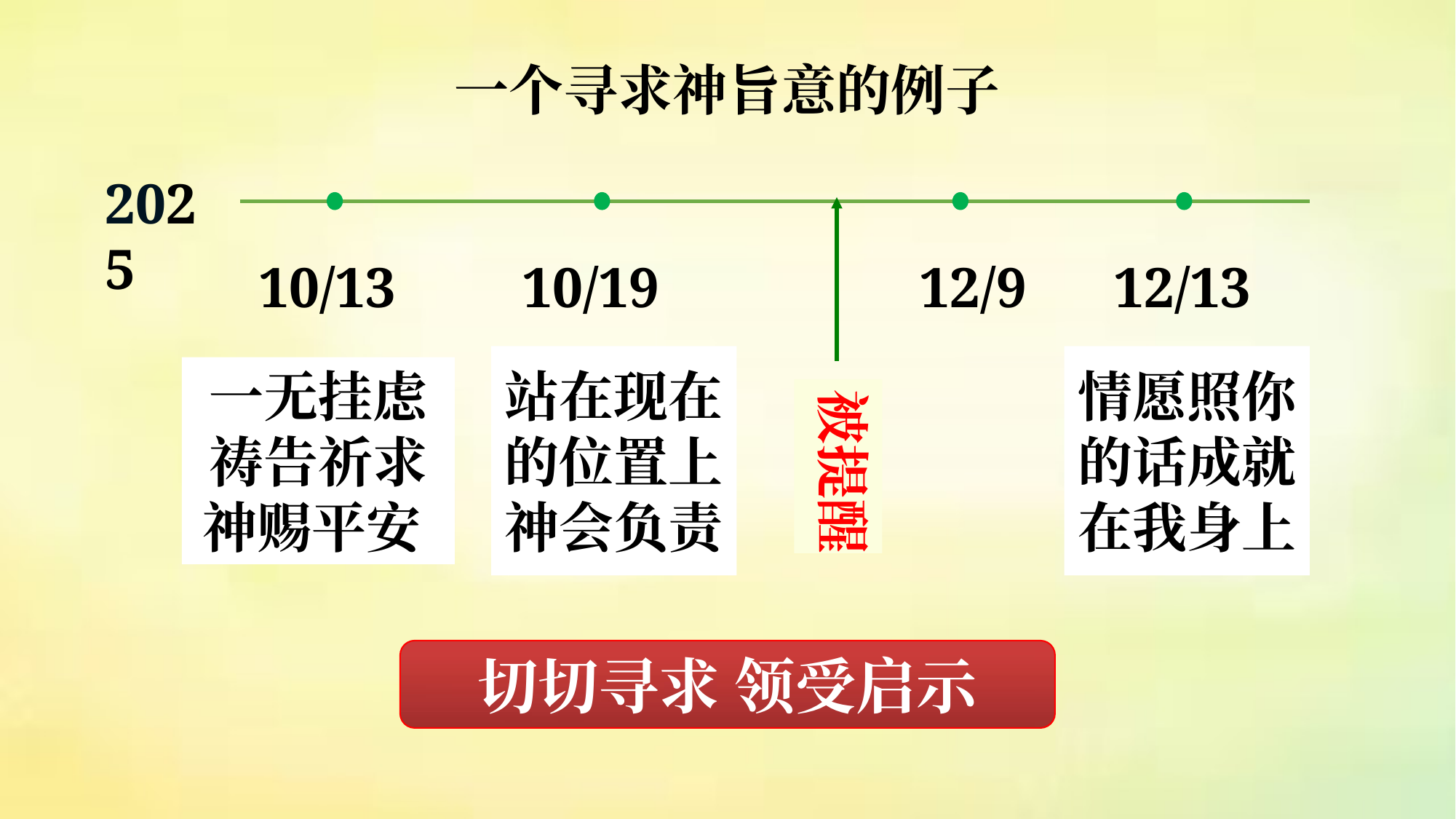

一个寻求神旨意的例子
2025

10/13
10/19
12/9
12/13
被提醒
一无挂虑
祷告祈求
神赐平安
站在现在的位置上神会负责
情愿照你的话成就在我身上
切切寻求 领受启示